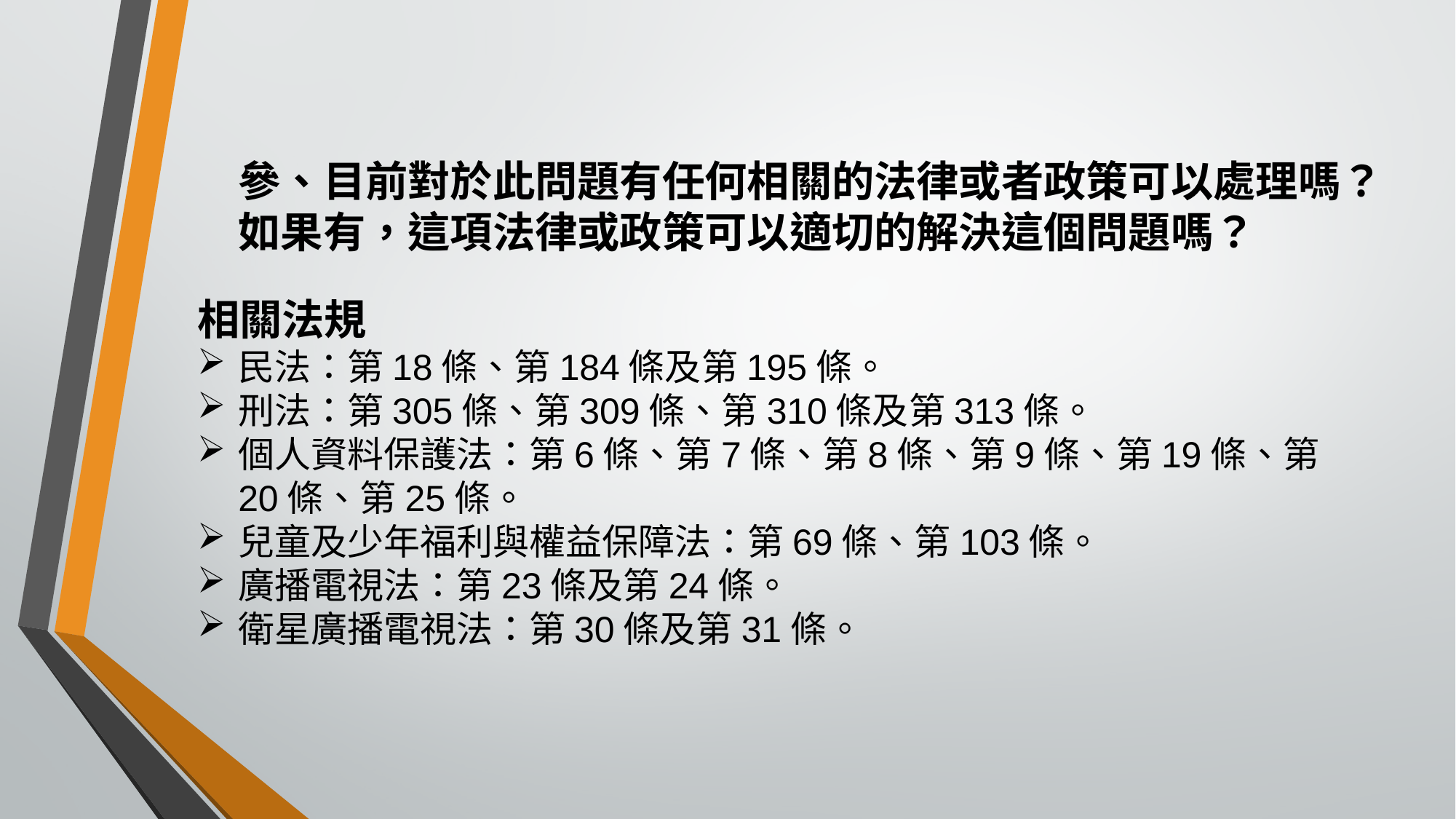

參、目前對於此問題有任何相關的法律或者政策可以處理嗎？如果有，這項法律或政策可以適切的解決這個問題嗎？
相關法規
民法：第18條、第184條及第195條。
刑法：第305條、第309條、第310條及第313條。
個人資料保護法：第6條、第7條、第8條、第9條、第19條、第20條、第25條。
兒童及少年福利與權益保障法：第69條、第103條。
廣播電視法：第23條及第24條。
衛星廣播電視法：第30條及第31條。